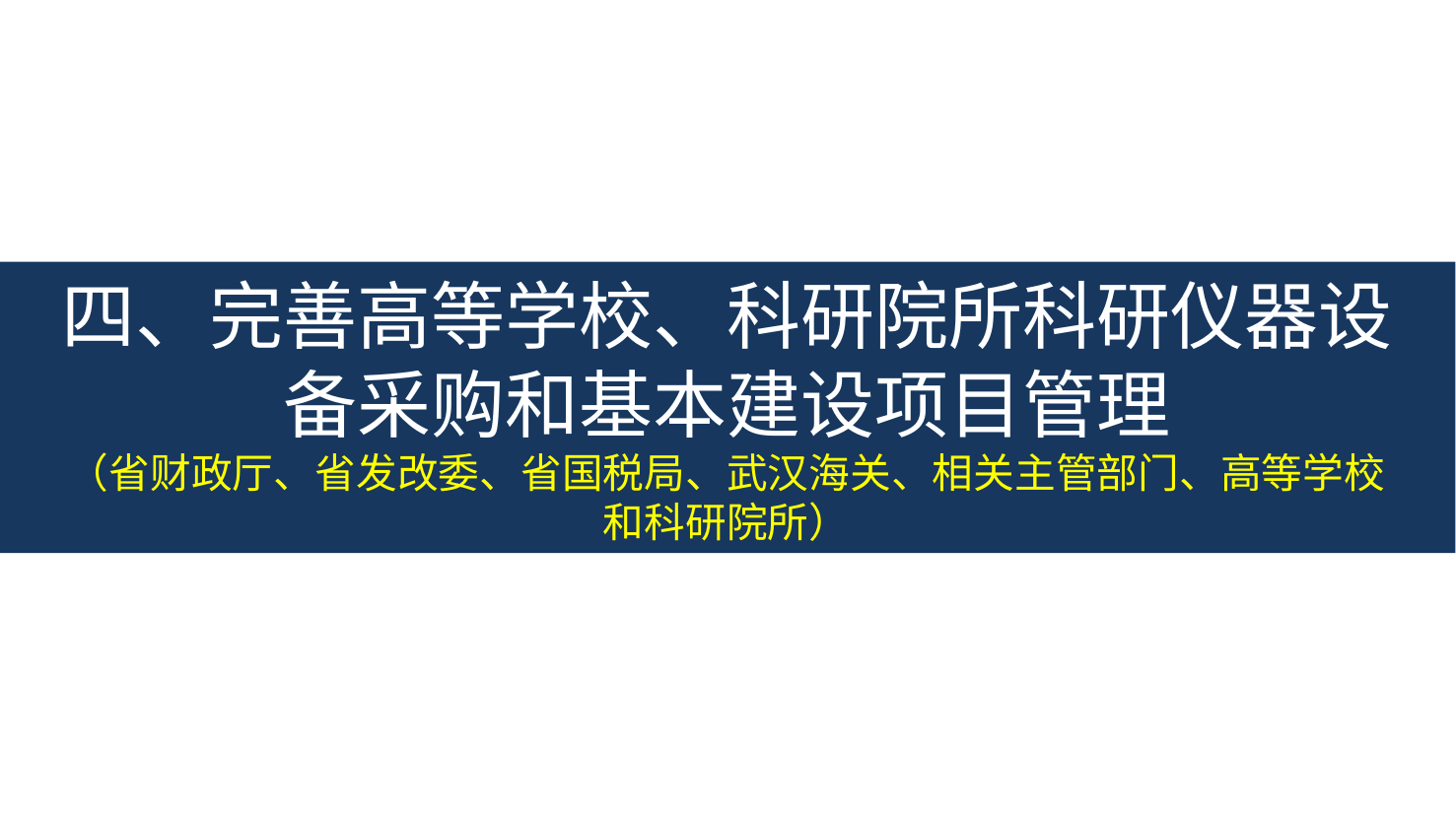

四、完善高等学校、科研院所科研仪器设备采购和基本建设项目管理
（省财政厅、省发改委、省国税局、武汉海关、相关主管部门、高等学校和科研院所）